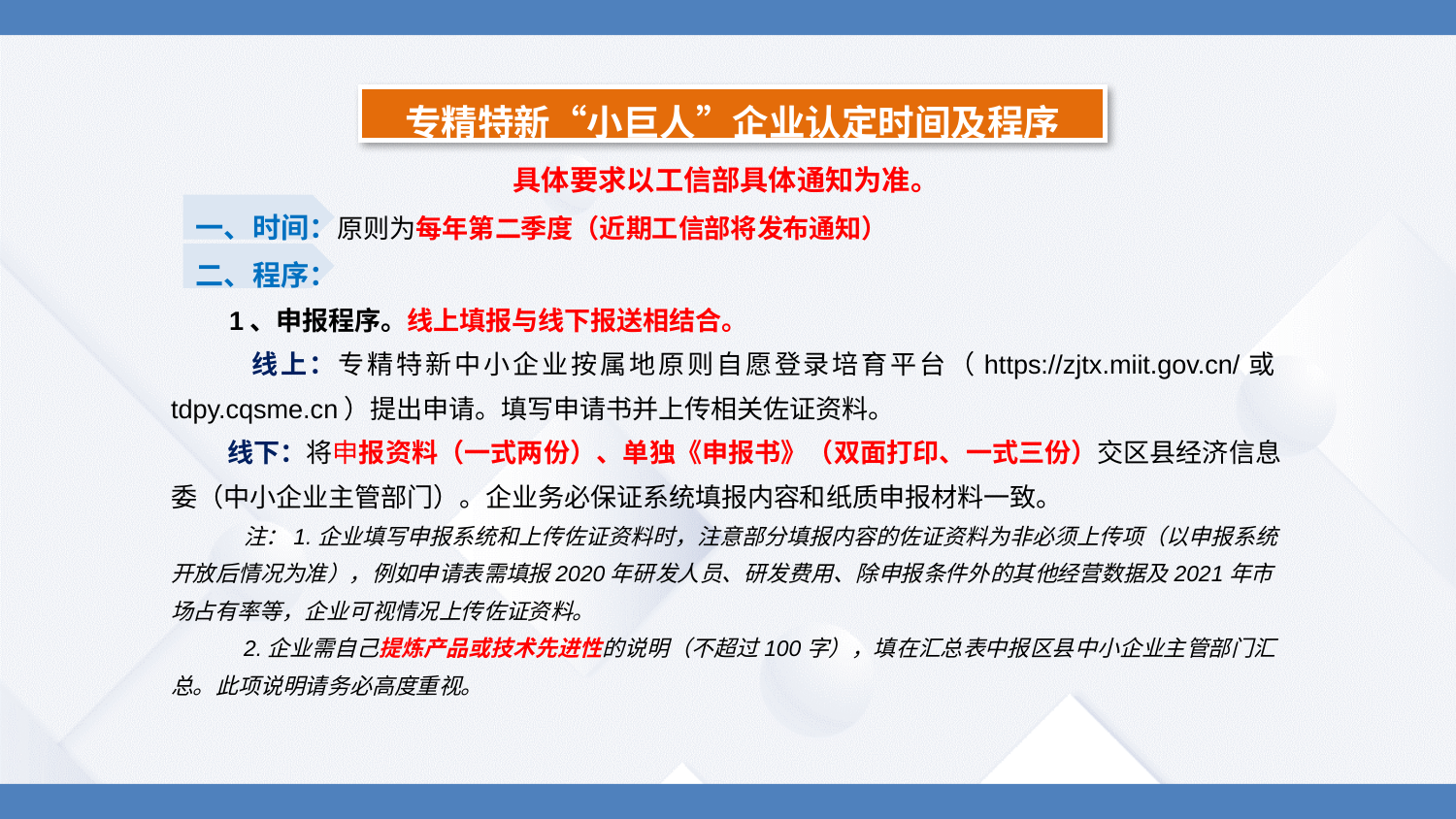

专精特新“小巨人”企业认定时间及程序

具体要求以工信部具体通知为准。
   一、时间：原则为每年第二季度（近期工信部将发布通知）
   二、程序：
        1、申报程序。线上填报与线下报送相结合。
        线上：专精特新中小企业按属地原则自愿登录培育平台（https://zjtx.miit.gov.cn/或tdpy.cqsme.cn）提出申请。填写申请书并上传相关佐证资料。
        线下：将申报资料（一式两份）、单独《申报书》（双面打印、一式三份）交区县经济信息委（中小企业主管部门）。企业务必保证系统填报内容和纸质申报材料一致。
注：1.企业填写申报系统和上传佐证资料时，注意部分填报内容的佐证资料为非必须上传项（以申报系统开放后情况为准），例如申请表需填报2020年研发人员、研发费用、除申报条件外的其他经营数据及2021年市场占有率等，企业可视情况上传佐证资料。
2.企业需自己提炼产品或技术先进性的说明（不超过100字），填在汇总表中报区县中小企业主管部门汇总。此项说明请务必高度重视。